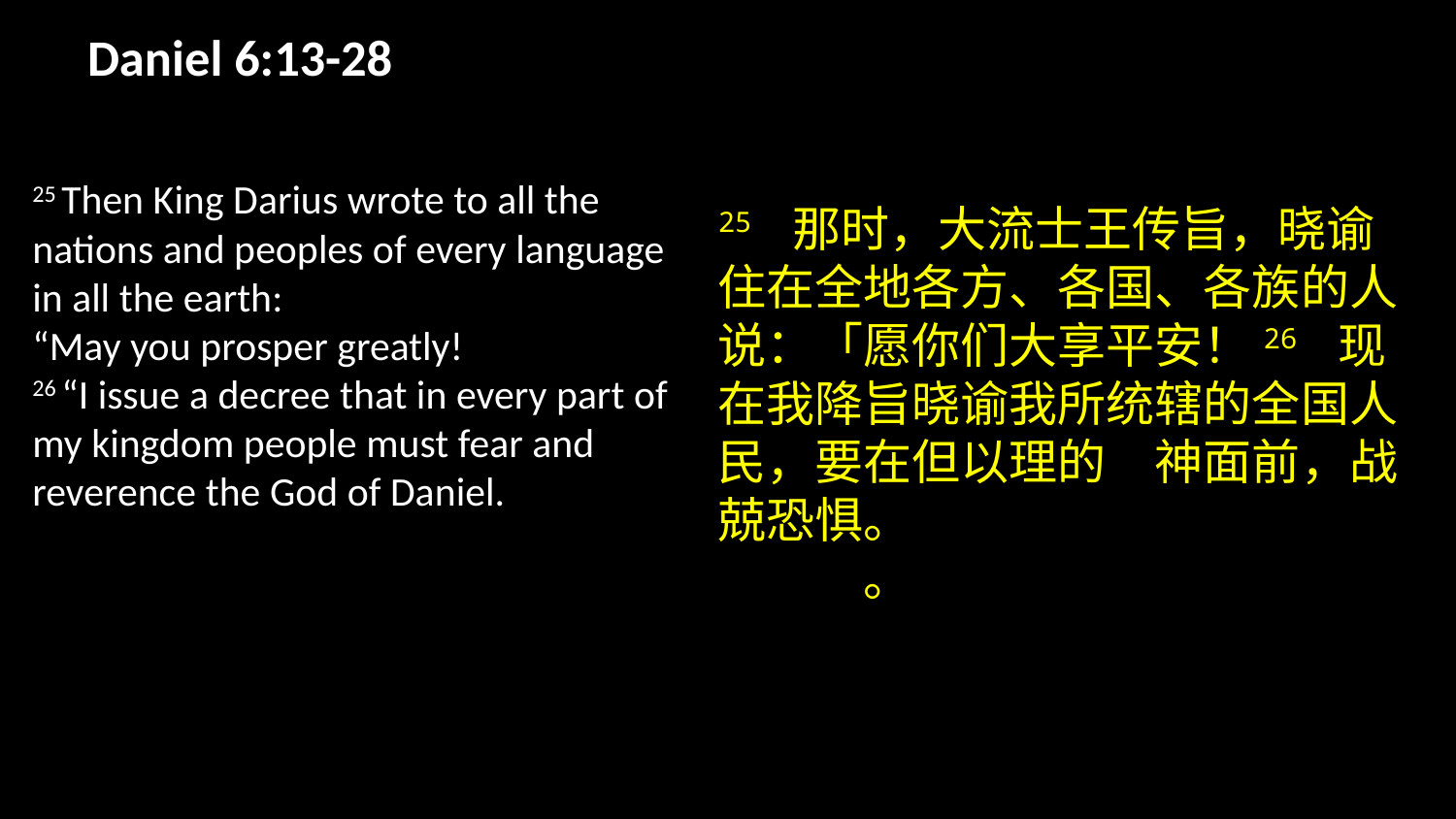

# Daniel 6:13-28
25 Then King Darius wrote to all the nations and peoples of every language in all the earth:
“May you prosper greatly!
26 “I issue a decree that in every part of my kingdom people must fear and reverence the God of Daniel.
25 那时，大流士王传旨，晓谕住在全地各方、各国、各族的人说：「愿你们大享平安！26 现在我降旨晓谕我所统辖的全国人民，要在但以理的　神面前，战兢恐惧。
	。